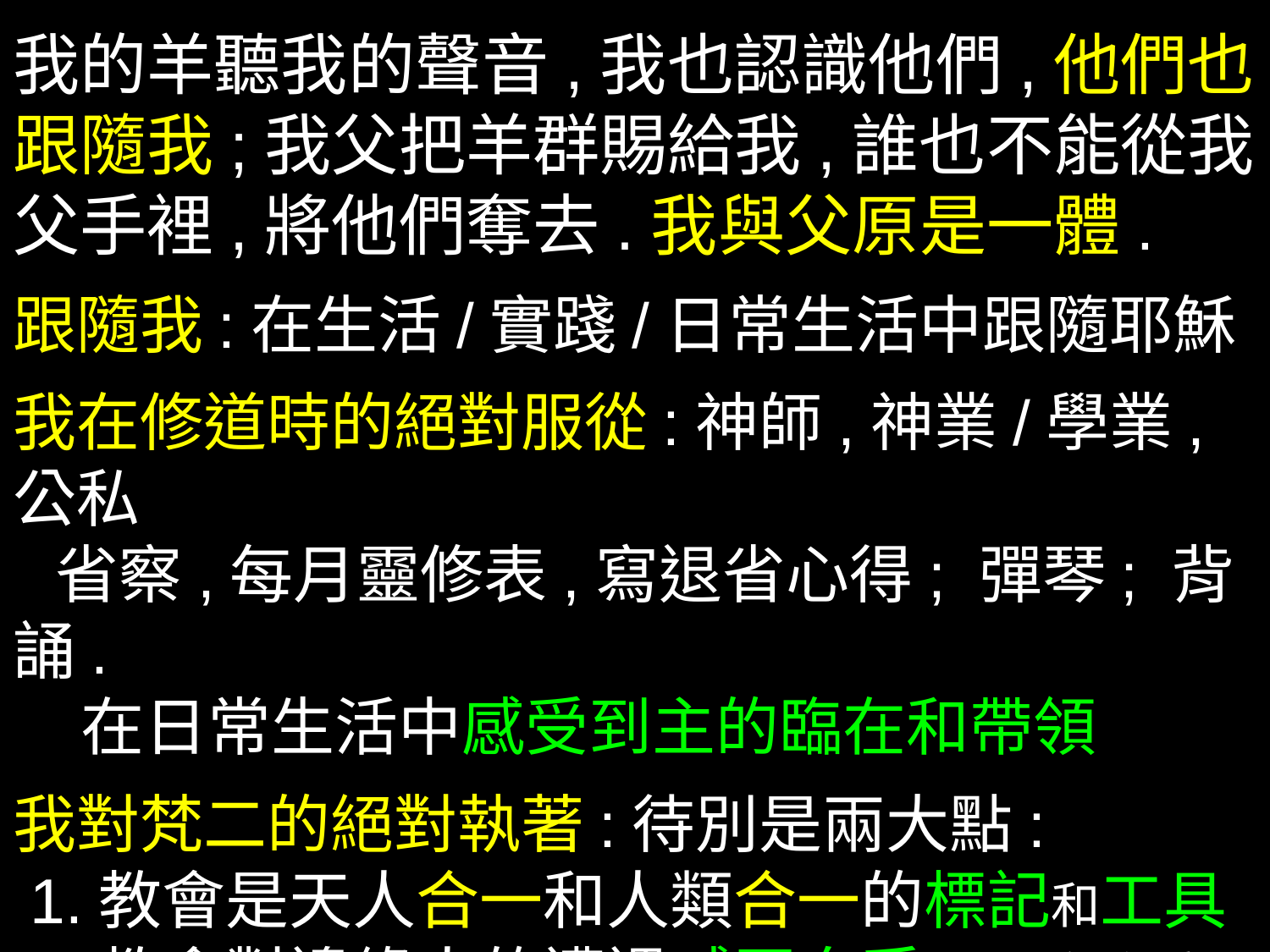

我的羊聽我的聲音,我也認識他們,他們也跟隨我;我父把羊群賜給我,誰也不能從我父手裡,將他們奪去.我與父原是一體.
跟隨我:在生活/實踐/日常生活中跟隨耶穌
我在修道時的絕對服從:神師,神業/學業,公私
   省察,每月靈修表,寫退省心得; 彈琴; 背誦.
   在日常生活中感受到主的臨在和帶領
我對梵二的絕對執著:待別是兩大點:
 1.教會是天人合一和人類合一的標記和工具
 2.教會對邊緣人的遭遇感同身受 (教宗方濟各)